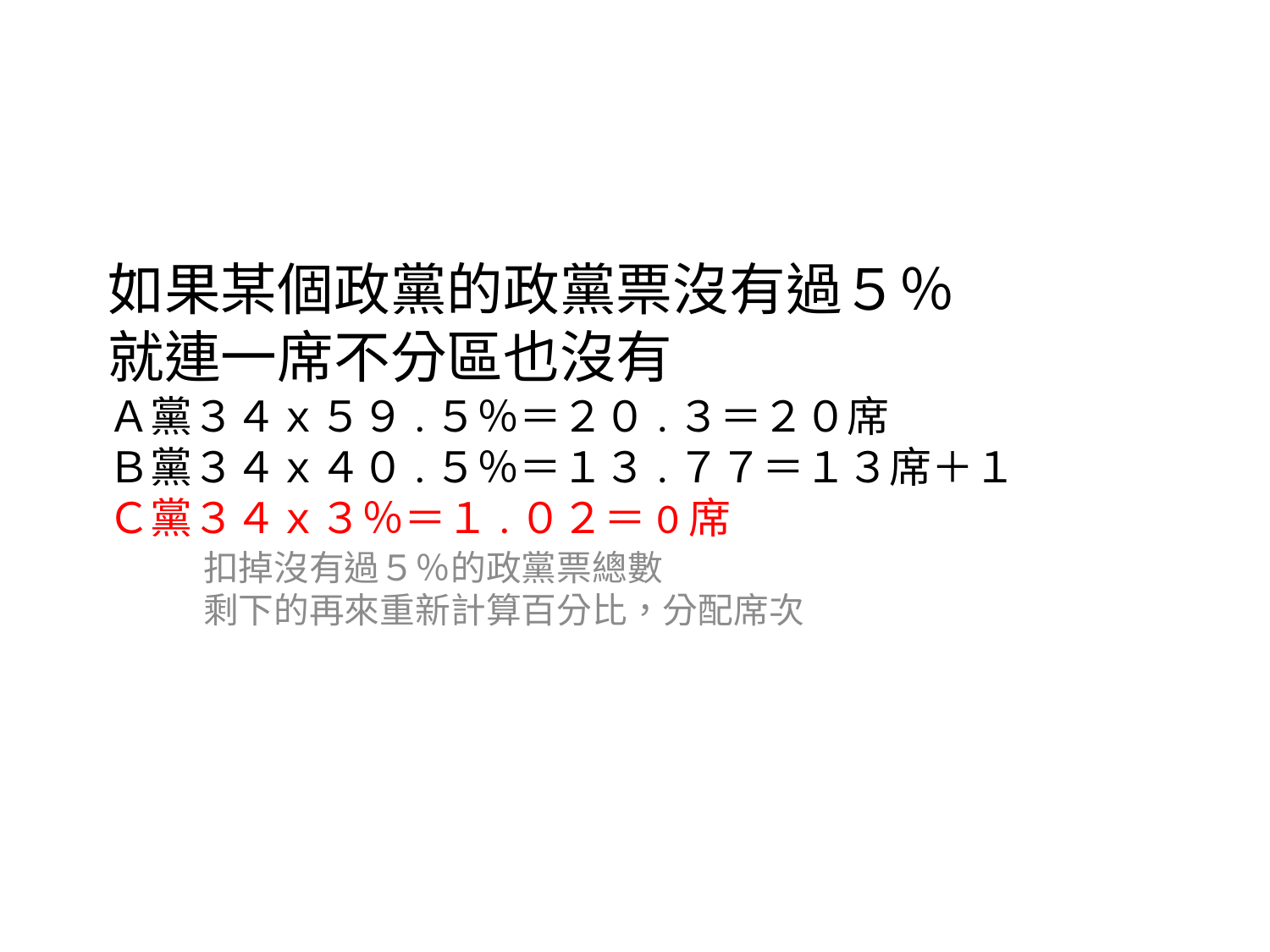

# 如果某個政黨的政黨票沒有過５％ 就連一席不分區也沒有 Ａ黨３４ｘ５９.５％＝２０.３＝２０席 Ｂ黨３４ｘ４０.５％＝１３.７７＝１３席＋１ Ｃ黨３４ｘ３％＝１.０２＝0席
扣掉沒有過５％的政黨票總數
剩下的再來重新計算百分比，分配席次